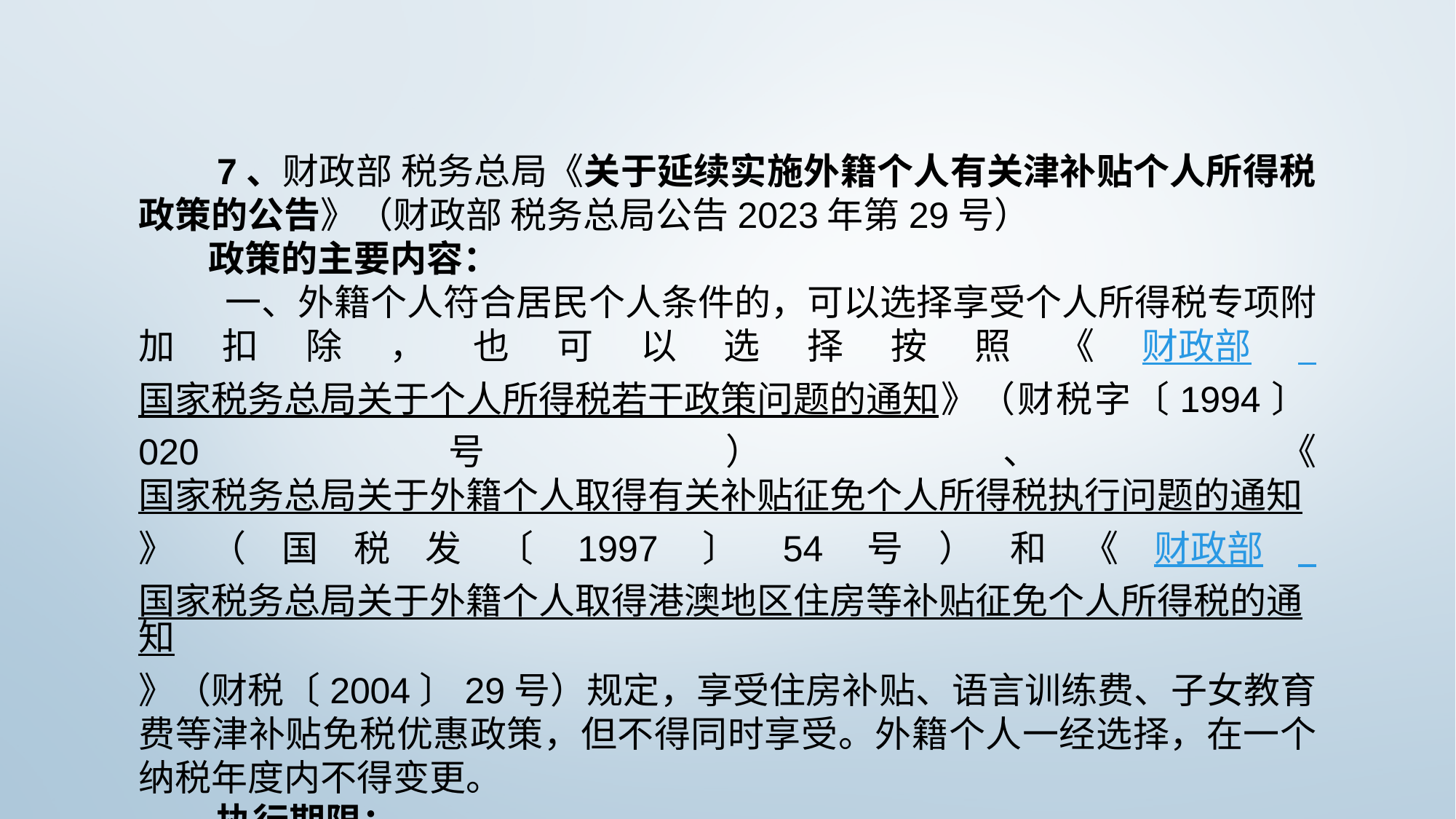

7、财政部 税务总局《关于延续实施外籍个人有关津补贴个人所得税政策的公告》（财政部 税务总局公告2023年第29号）
   政策的主要内容：
     一、外籍个人符合居民个人条件的，可以选择享受个人所得税专项附加扣除，也可以选择按照《财政部 国家税务总局关于个人所得税若干政策问题的通知》（财税字〔1994〕020号）、《国家税务总局关于外籍个人取得有关补贴征免个人所得税执行问题的通知》（国税发〔1997〕54号）和《财政部 国家税务总局关于外籍个人取得港澳地区住房等补贴征免个人所得税的通知》（财税〔2004〕29号）规定，享受住房补贴、语言训练费、子女教育费等津补贴免税优惠政策，但不得同时享受。外籍个人一经选择，在一个纳税年度内不得变更。
    执行期限：
    二、本公告执行至2027年12月31日。